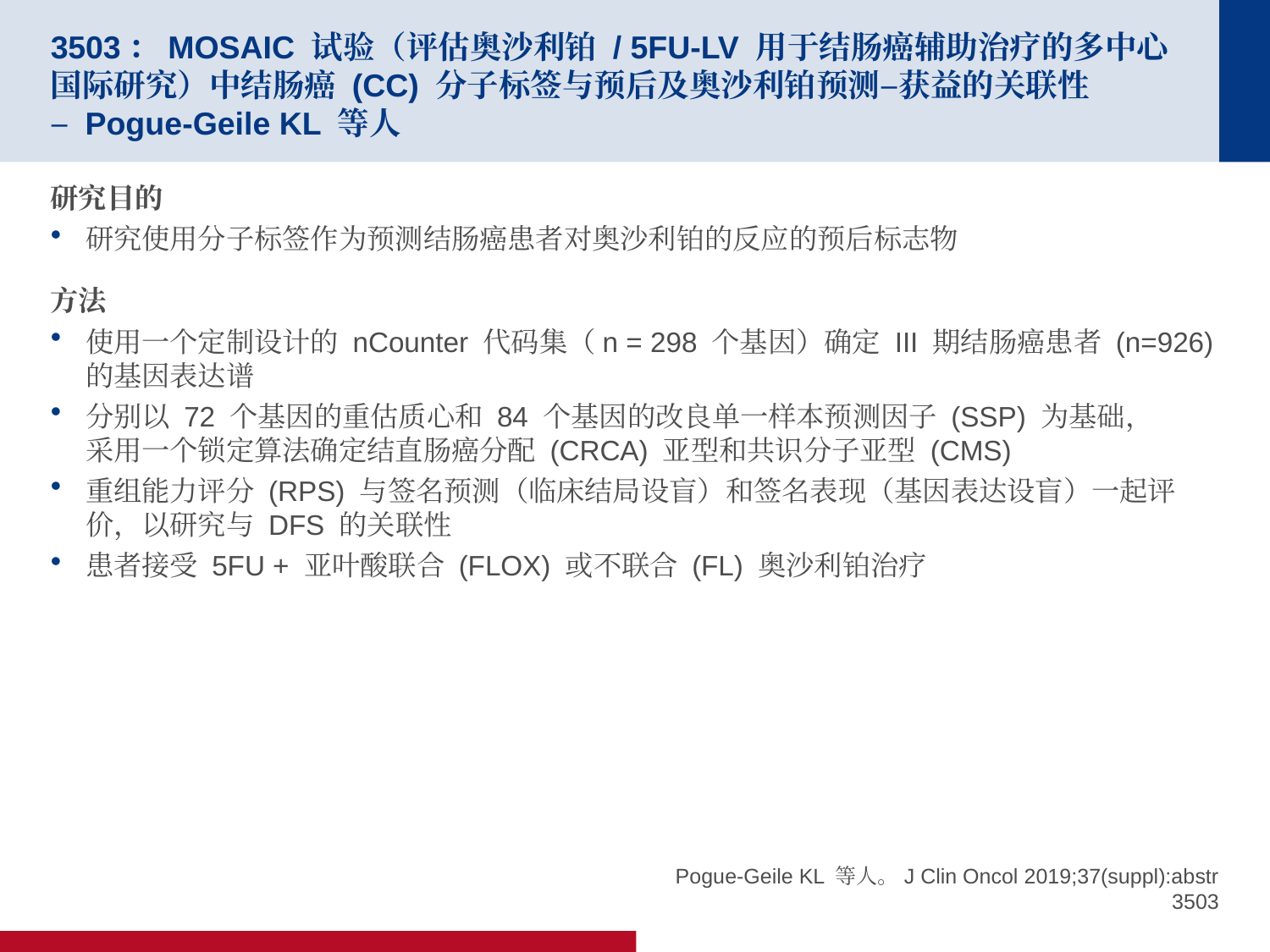

# 3503：MOSAIC 试验（评估奥沙利铂 / 5FU-LV 用于结肠癌辅助治疗的多中心国际研究）中结肠癌 (CC) 分子标签与预后及奥沙利铂预测–获益的关联性 – Pogue-Geile KL 等人
研究目的
研究使用分子标签作为预测结肠癌患者对奥沙利铂的反应的预后标志物
方法
使用一个定制设计的 nCounter 代码集（n = 298 个基因）确定 III 期结肠癌患者 (n=926) 的基因表达谱
分别以 72 个基因的重估质心和 84 个基因的改良单一样本预测因子 (SSP) 为基础，
采用一个锁定算法确定结直肠癌分配 (CRCA) 亚型和共识分子亚型 (CMS)
重组能力评分 (RPS) 与签名预测（临床结局设盲）和签名表现（基因表达设盲）一起评价，以研究与 DFS 的关联性
患者接受 5FU + 亚叶酸联合 (FLOX) 或不联合 (FL) 奥沙利铂治疗
Pogue-Geile KL 等人。J Clin Oncol 2019;37(suppl):abstr 3503